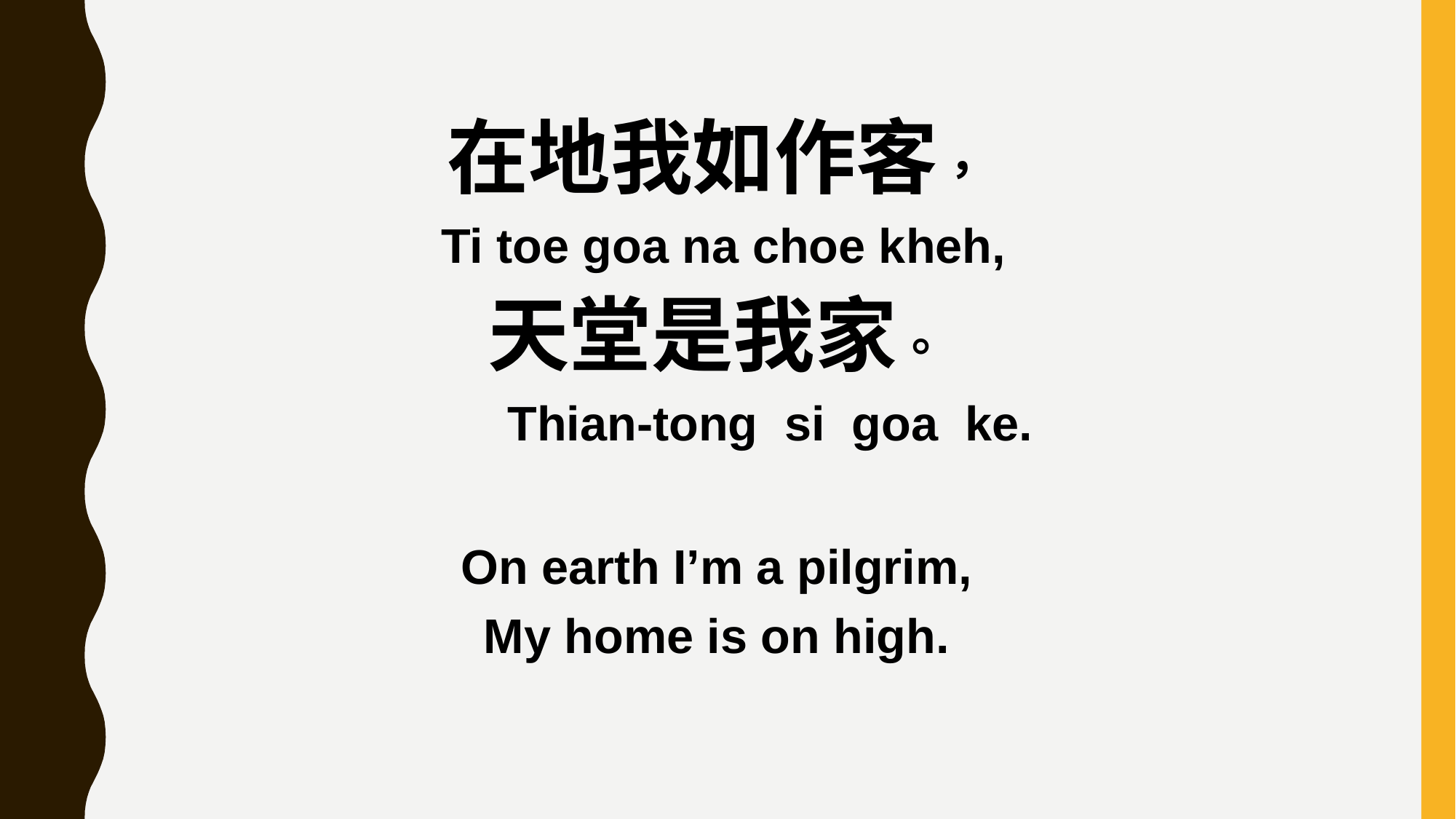

在地我如作客，
 Ti toe goa na choe kheh,
天堂是我家。
                         Thian-tong  si  goa  ke.

On earth I’m a pilgrim,
My home is on high.